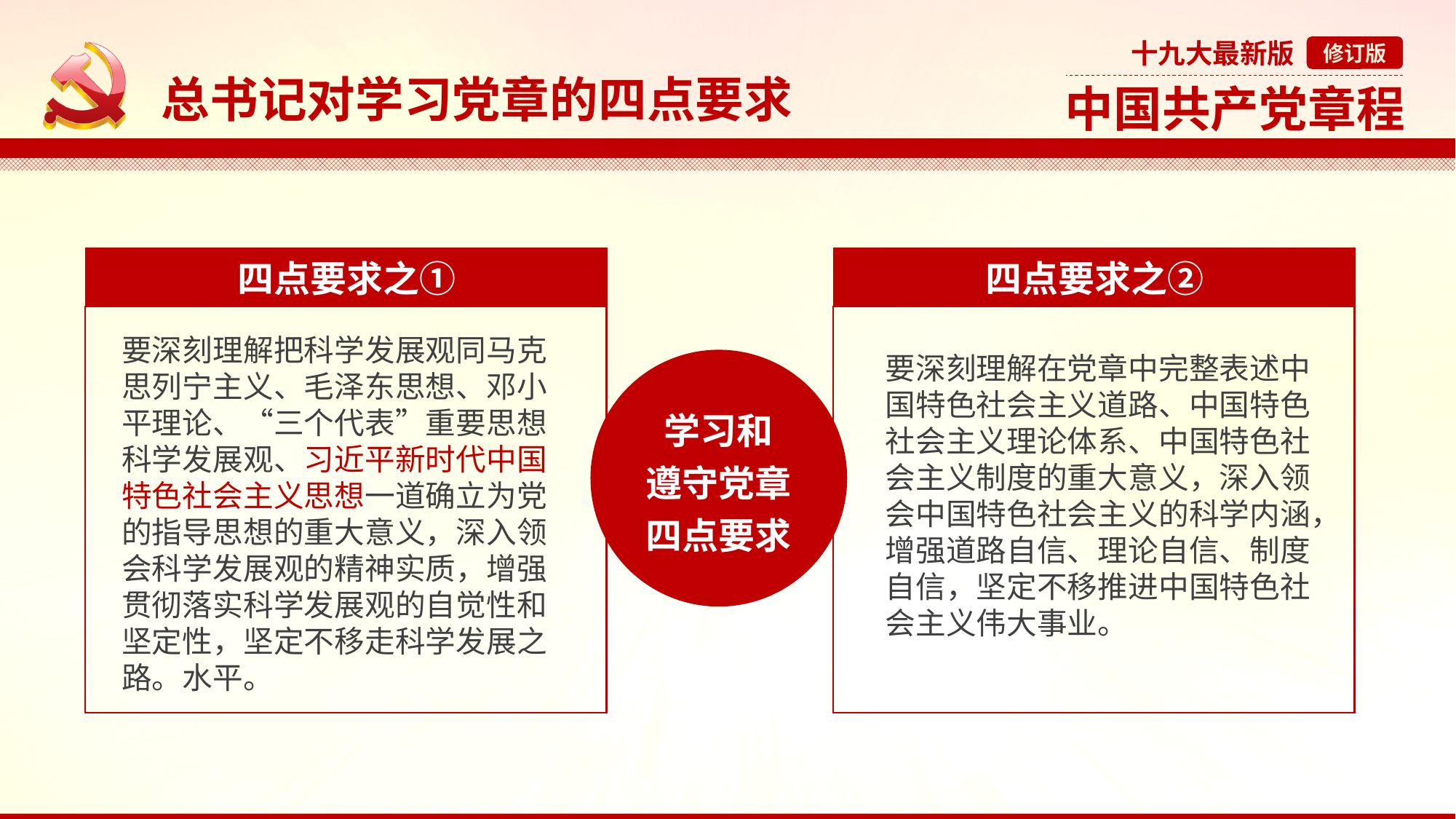

总书记对学习党章的四点要求
四点要求之①
四点要求之②

要深刻理解把科学发展观同马克思列宁主义、毛泽东思想、邓小平理论、“三个代表”重要思想科学发展观、习近平新时代中国特色社会主义思想一道确立为党的指导思想的重大意义，深入领会科学发展观的精神实质，增强贯彻落实科学发展观的自觉性和坚定性，坚定不移走科学发展之路。水平。
要深刻理解在党章中完整表述中国特色社会主义道路、中国特色社会主义理论体系、中国特色社会主义制度的重大意义，深入领会中国特色社会主义的科学内涵，增强道路自信、理论自信、制度自信，坚定不移推进中国特色社会主义伟大事业。
学习和
遵守党章四点要求